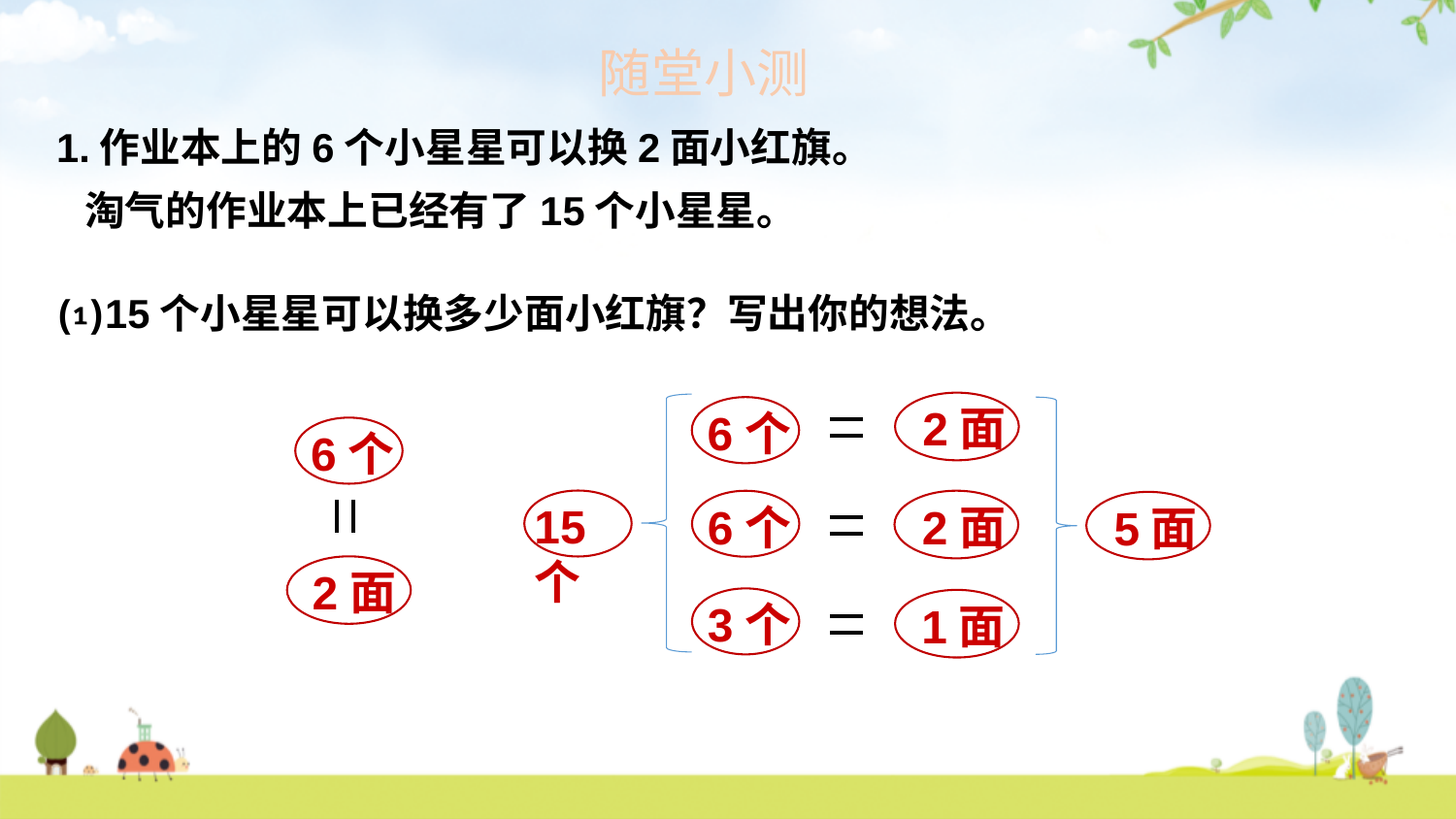

随堂小测
1.作业本上的6个小星星可以换2面小红旗。
  淘气的作业本上已经有了15个小星星。
⑴15个小星星可以换多少面小红旗？写出你的想法。

2面

6个

6个
15个

6个

2面

5面

2面

3个

1面